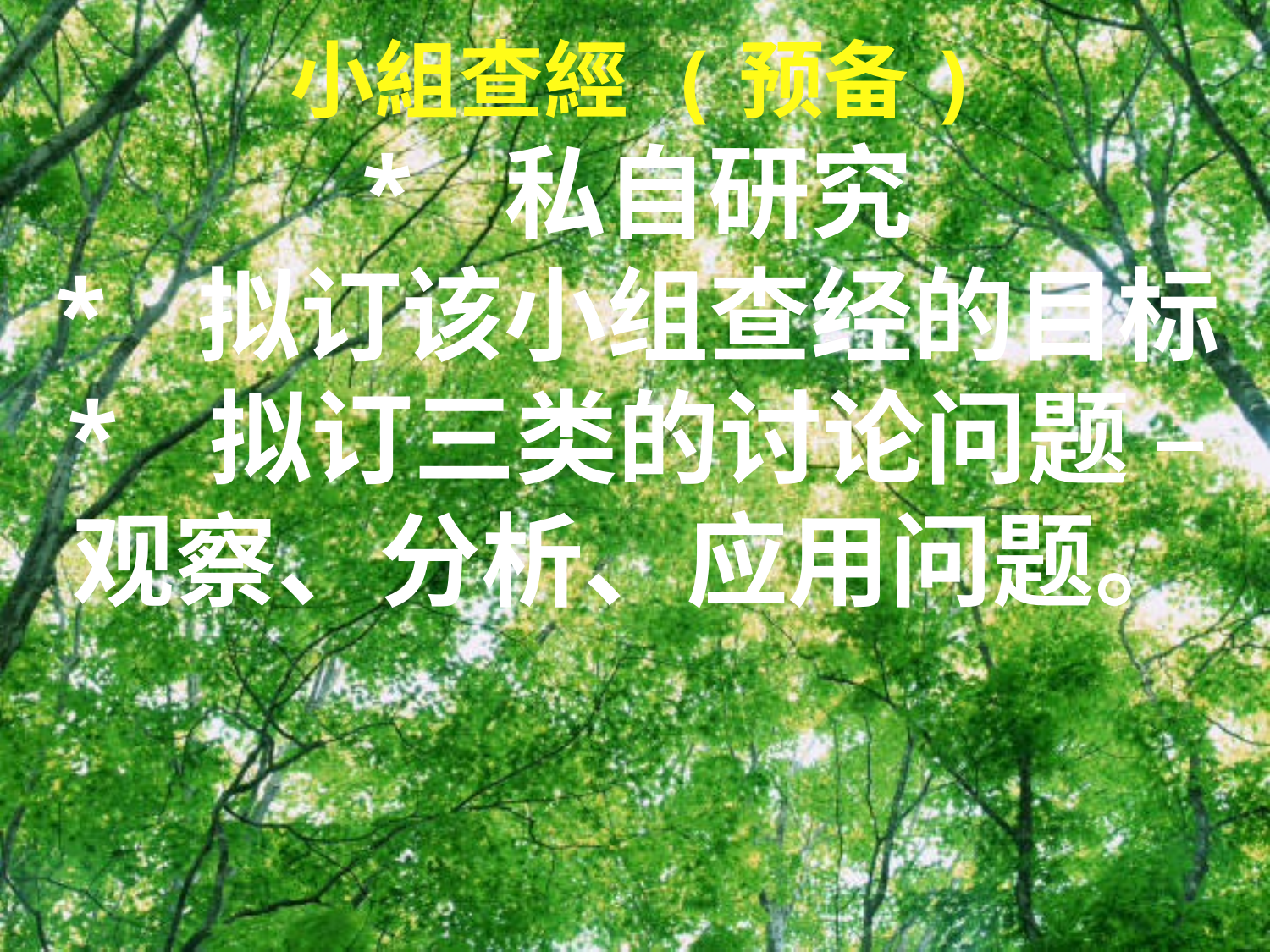

小組查經 (预备)
* 私自研究
* 拟订该小组查经的目标
* 拟订三类的讨论问题 – 观察、分析、应用问题。